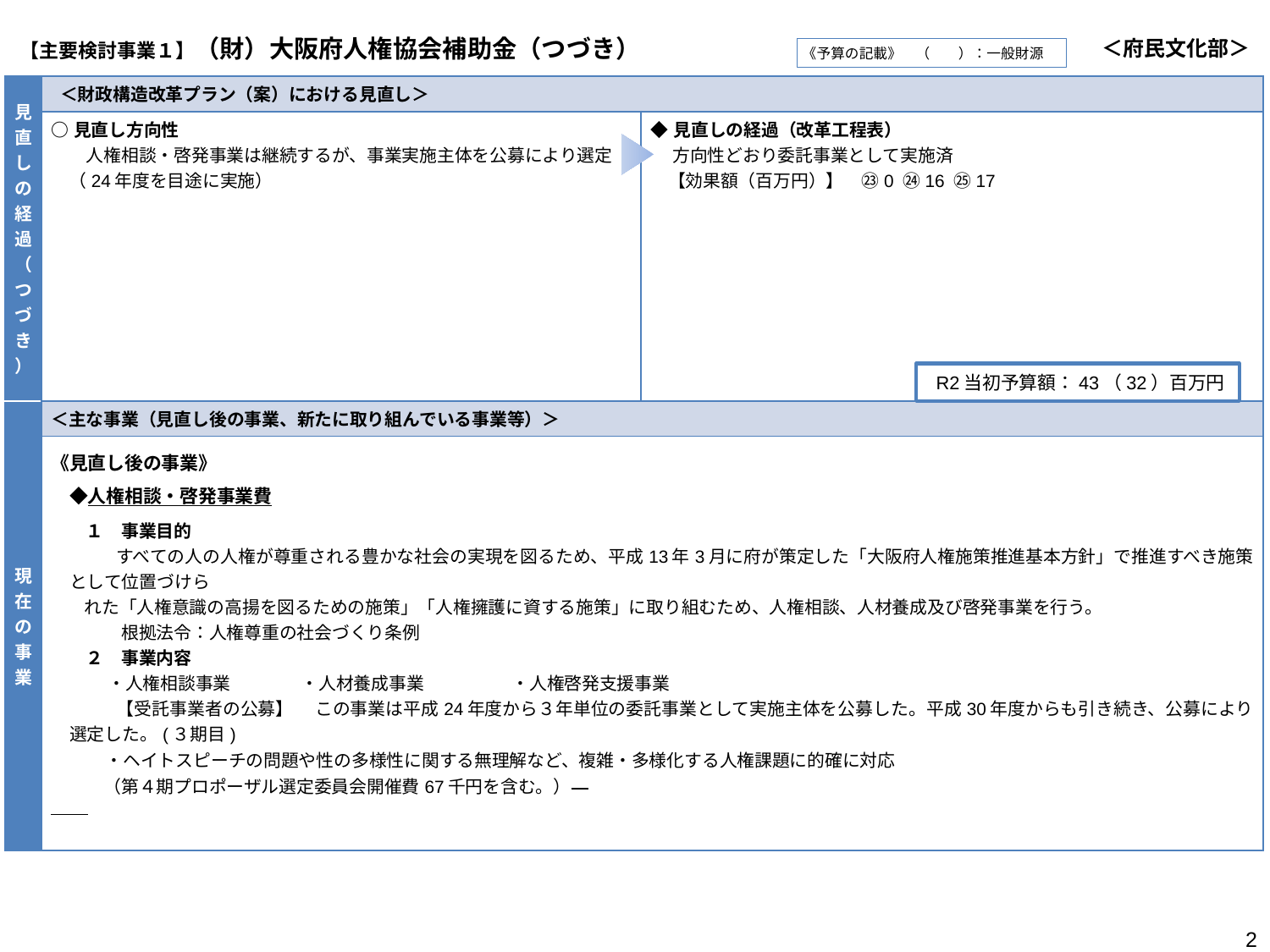

| 【主要検討事業１】（財）大阪府人権協会補助金（つづき） |  |  | ＜府民文化部＞ |
| --- | --- | --- | --- |
《予算の記載》　（　　）：一般財源
| 見直しの経過（つづき） | ＜財政構造改革プラン（案）における見直し＞ |  |
| --- | --- | --- |
|  | ○見直し方向性 　　人権相談・啓発事業は継続するが、事業実施主体を公募により選定 　（24年度を目途に実施） | ◆見直しの経過（改革工程表） 　 方向性どおり委託事業として実施済 【効果額（百万円）】　㉓0 ㉔16 ㉕17 |
| 現在の事業 | ＜主な事業（見直し後の事業、新たに取り組んでいる事業等）＞ |  |
|  | 《見直し後の事業》 　◆人権相談・啓発事業費 　　１　事業目的 　　　 すべての人の人権が尊重される豊かな社会の実現を図るため、平成13年3月に府が策定した「大阪府人権施策推進基本方針」で推進すべき施策として位置づけら れた「人権意識の高揚を図るための施策」「人権擁護に資する施策」に取り組むため、人権相談、人材養成及び啓発事業を行う。　 　　　　根拠法令：人権尊重の社会づくり条例 　　２　事業内容 　　　 ・人権相談事業　　　　・人材養成事業　　　　　・人権啓発支援事業　 　　　 【受託事業者の公募】 　この事業は平成24年度から３年単位の委託事業として実施主体を公募した。平成30年度からも引き続き、公募により選定した。(３期目)　 　　　・ヘイトスピーチの問題や性の多様性に関する無理解など、複雑・多様化する人権課題に的確に対応 　　　（第４期プロポーザル選定委員会開催費67千円を含む。） |  |

R2当初予算額：43（32）百万円
2